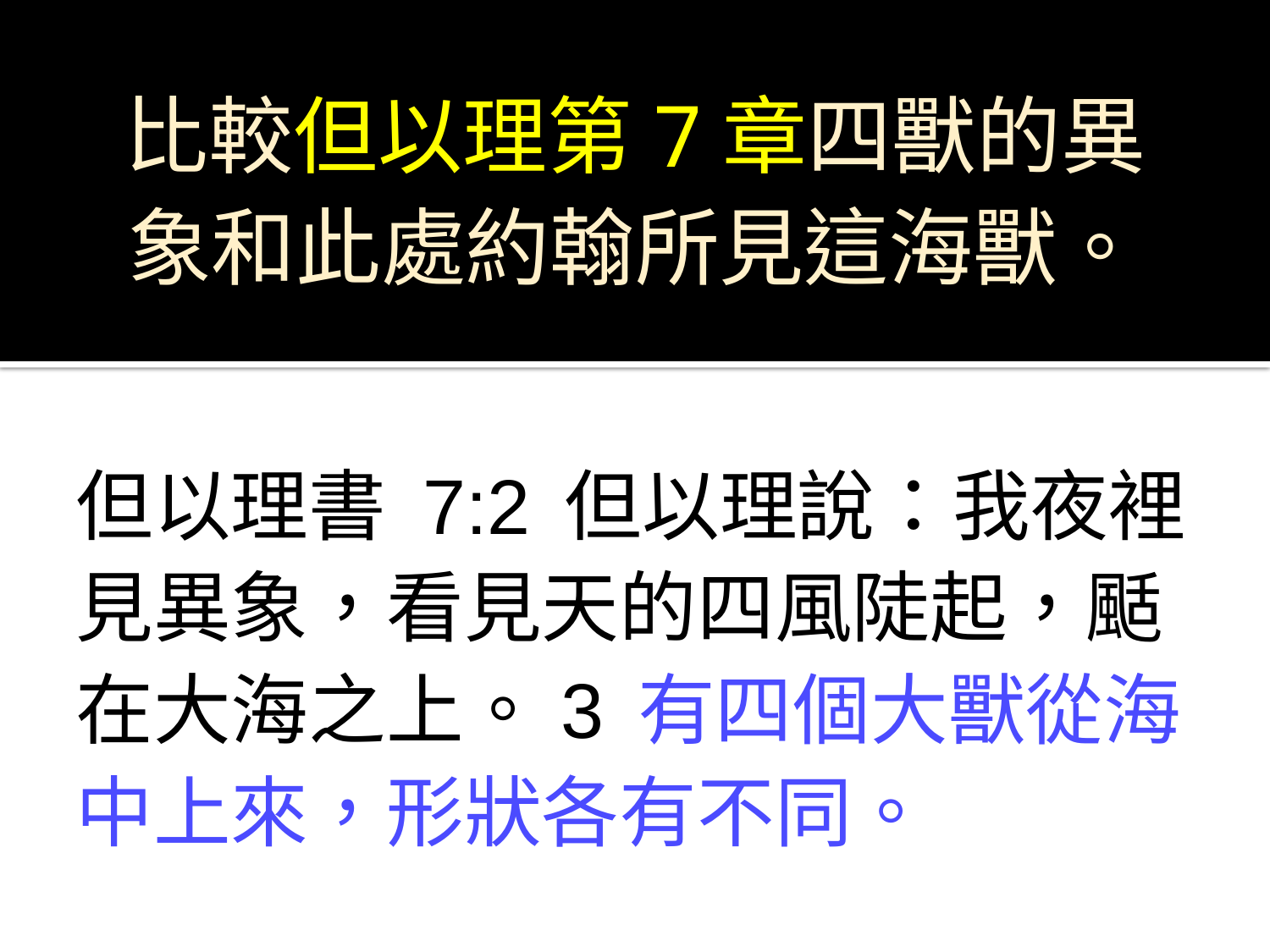

# 比較但以理第7章四獸的異象和此處約翰所見這海獸。
但以理書 7:2 但以理說：我夜裡見異象，看見天的四風陡起，颳在大海之上。3 有四個大獸從海中上來，形狀各有不同。